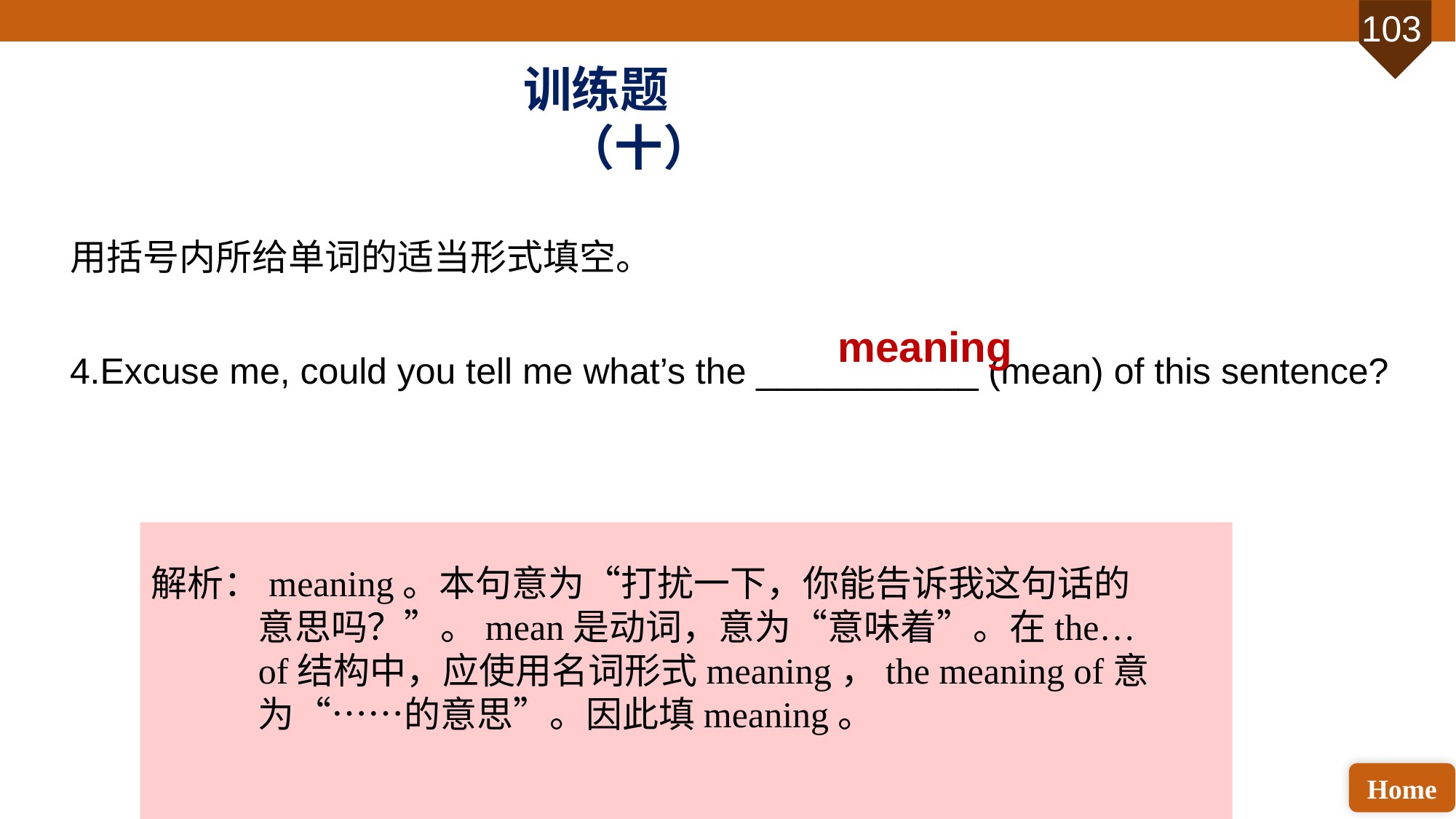

训练题（十）
用括号内所给单词的适当形式填空。

4.Excuse me, could you tell me what’s the ___________ (mean) of this sentence?
meaning

解析：meaning。本句意为“打扰一下，你能告诉我这句话的意思吗？”。mean是动词，意为“意味着”。在the…of结构中，应使用名词形式meaning，the meaning of意为“……的意思”。因此填meaning。